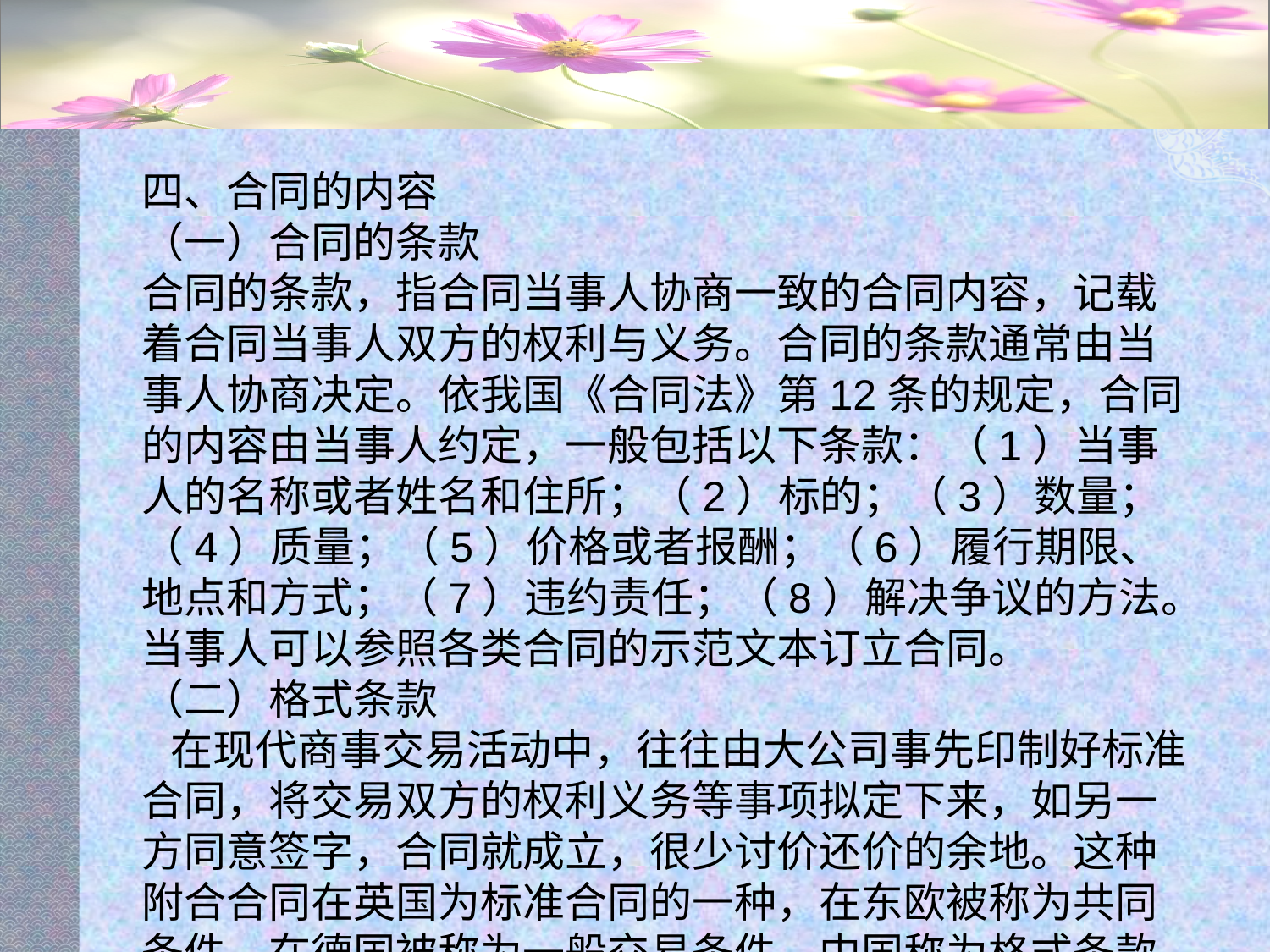

#
四、合同的内容
（一）合同的条款
合同的条款，指合同当事人协商一致的合同内容，记载着合同当事人双方的权利与义务。合同的条款通常由当事人协商决定。依我国《合同法》第12条的规定，合同的内容由当事人约定，一般包括以下条款：（1）当事人的名称或者姓名和住所；（2）标的；（3）数量；（4）质量；（5）价格或者报酬；（6）履行期限、地点和方式；（7）违约责任；（8）解决争议的方法。当事人可以参照各类合同的示范文本订立合同。
（二）格式条款
  在现代商事交易活动中，往往由大公司事先印制好标准合同，将交易双方的权利义务等事项拟定下来，如另一方同意签字，合同就成立，很少讨价还价的余地。这种附合合同在英国为标准合同的一种，在东欧被称为共同条件，在德国被称为一般交易条件，中国称为格式条款。
  格式条款，又称定式条款，是指当事人为了重复使用而预先拟定，并且在订立合同时不与对方协商的合同条款。